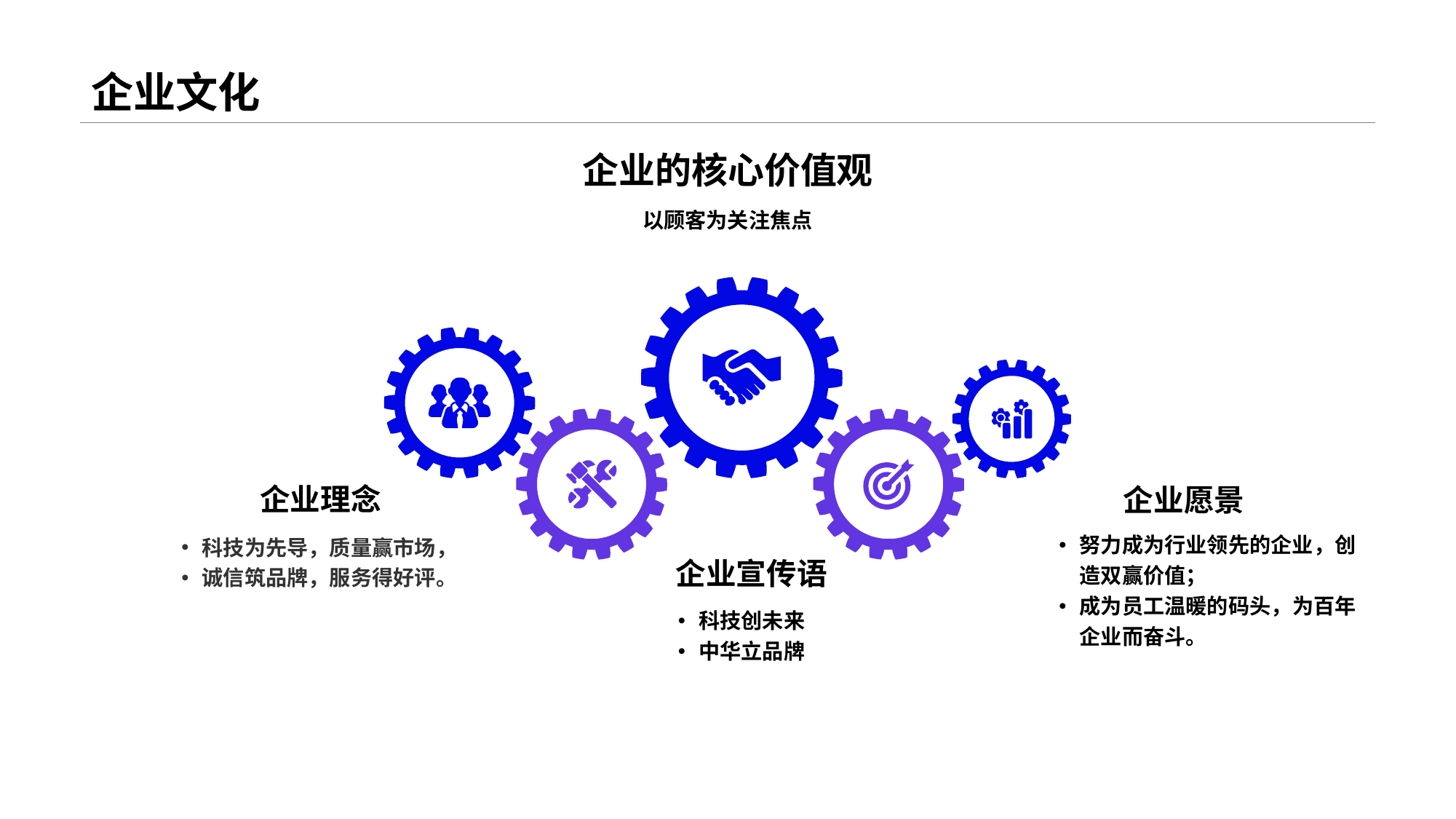

# 企业文化
企业的核心价值观
以顾客为关注焦点

企业愿景
企业理念
努力成为行业领先的企业，创造双赢价值；
成为员工温暖的码头，为百年企业而奋斗。
科技为先导，质量赢市场，
诚信筑品牌，服务得好评。
企业宣传语
科技创未来
中华立品牌